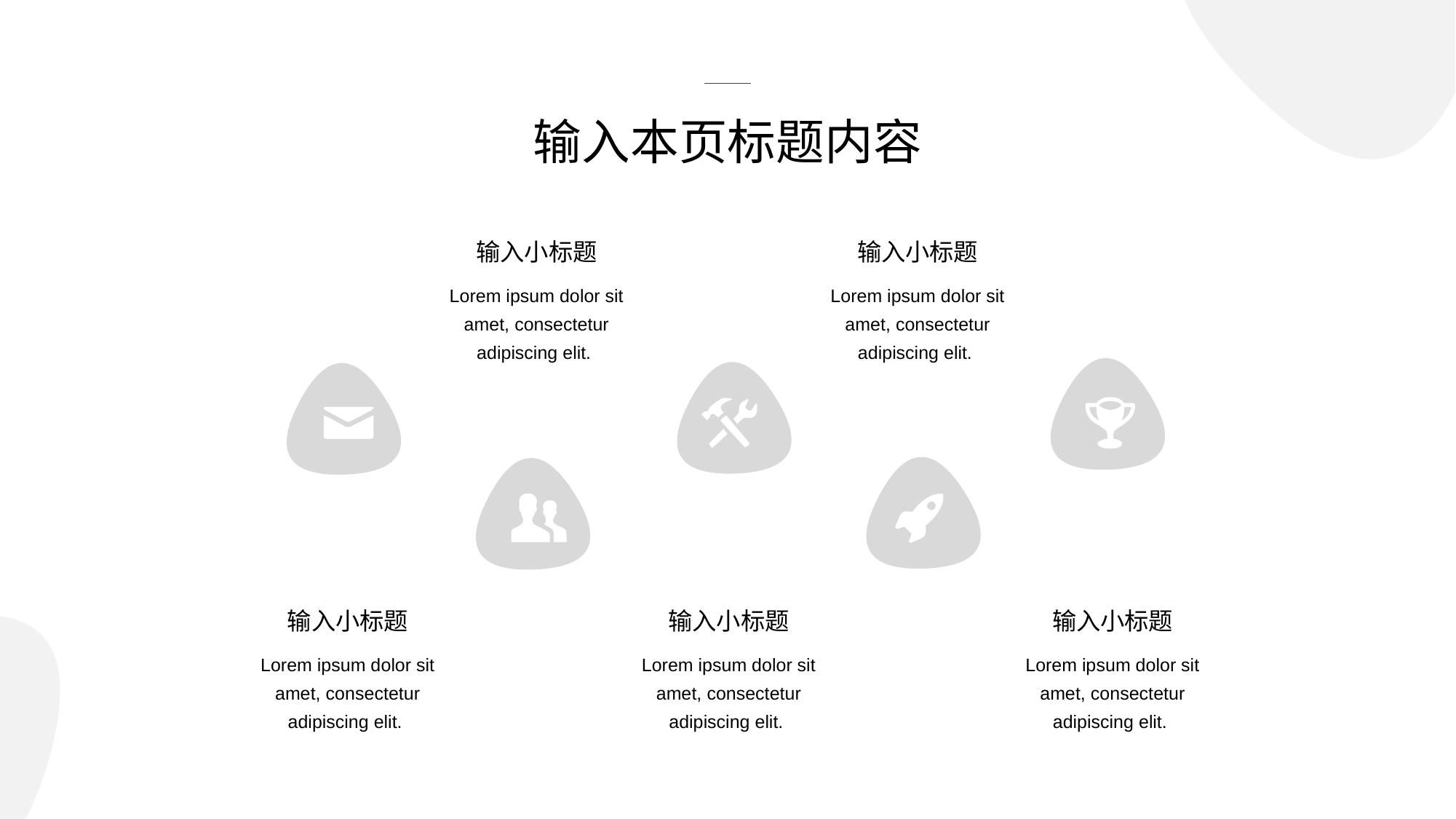

输入本页标题内容
输入小标题
输入小标题
Lorem ipsum dolor sit amet, consectetur adipiscing elit.
Lorem ipsum dolor sit amet, consectetur adipiscing elit.

输入小标题
输入小标题
输入小标题

Lorem ipsum dolor sit amet, consectetur adipiscing elit.
Lorem ipsum dolor sit amet, consectetur adipiscing elit.
Lorem ipsum dolor sit amet, consectetur adipiscing elit.